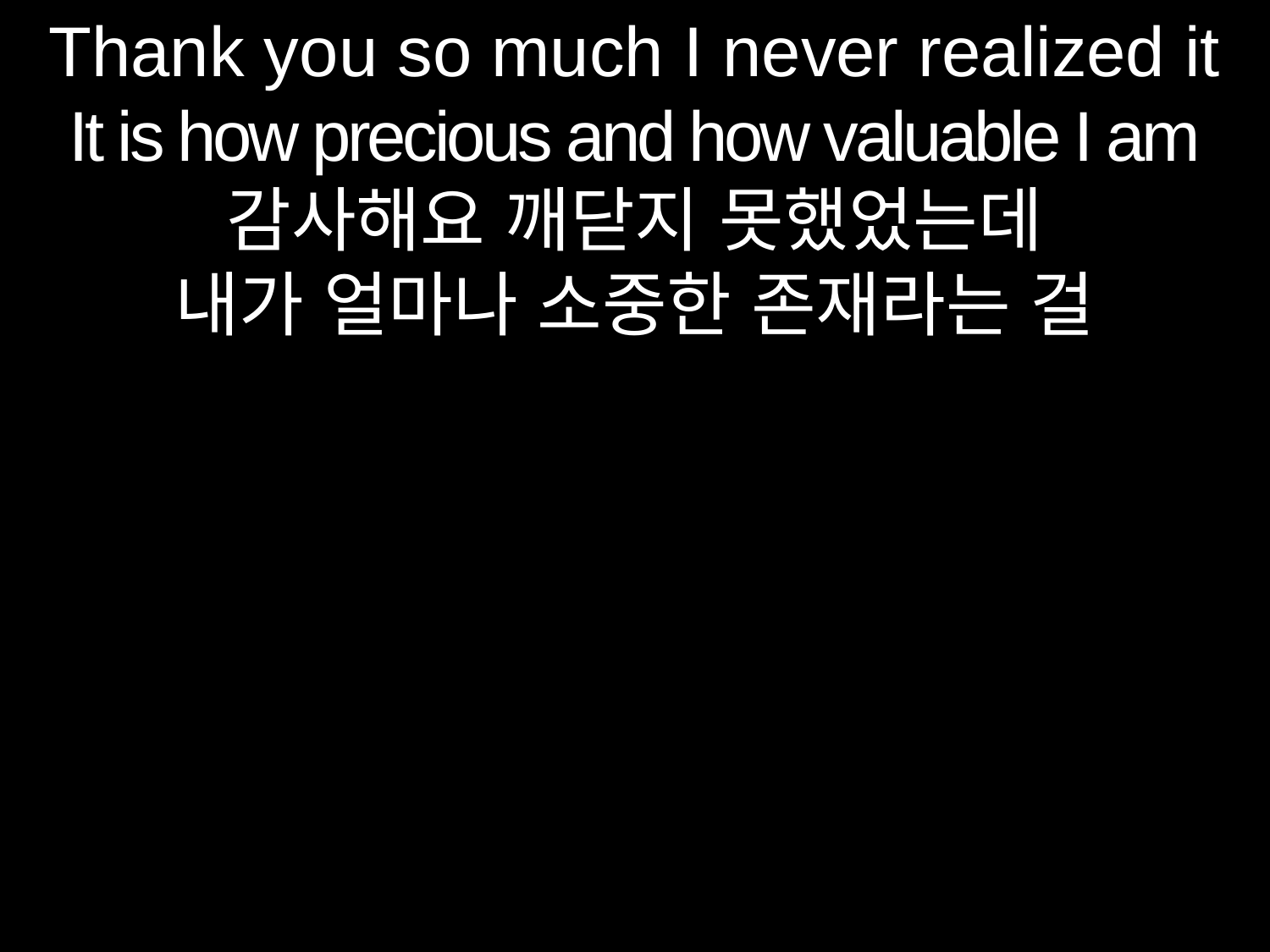

Thank you so much I never realized it
It is how precious and how valuable I am
감사해요 깨닫지 못했었는데
내가 얼마나 소중한 존재라는 걸